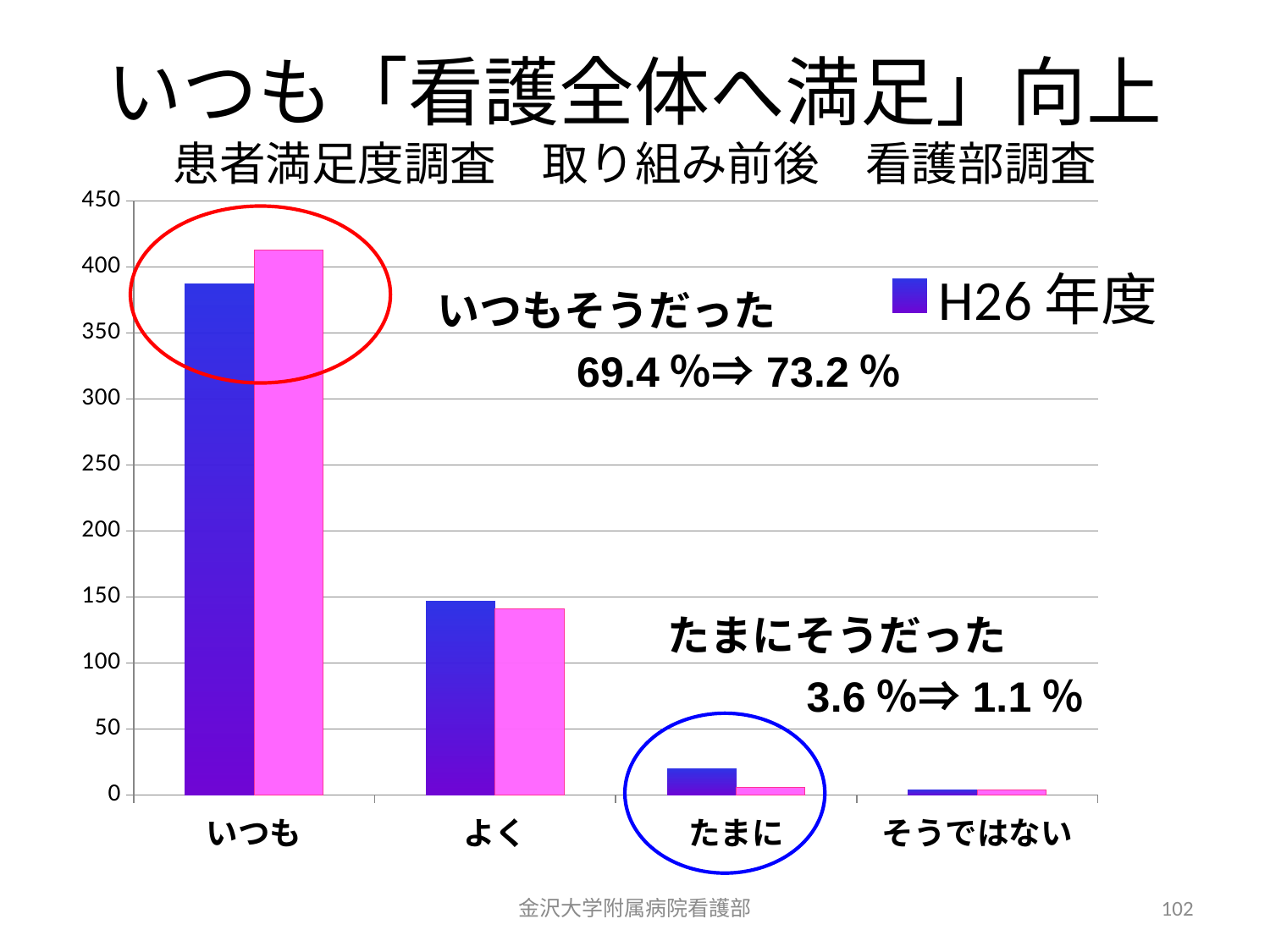

# いつも「看護全体へ満足」向上 患者満足度調査　取り組み前後　看護部調査

### Chart

| Category | H26年度 | H28年度 |
|---|---|---|
| いつも | 387.0 | 413.0 |
| よく | 147.0 | 141.0 |
| たまに | 20.0 | 6.0 |
| そうではない | 4.0 | 4.0 |
金沢大学附属病院看護部
102